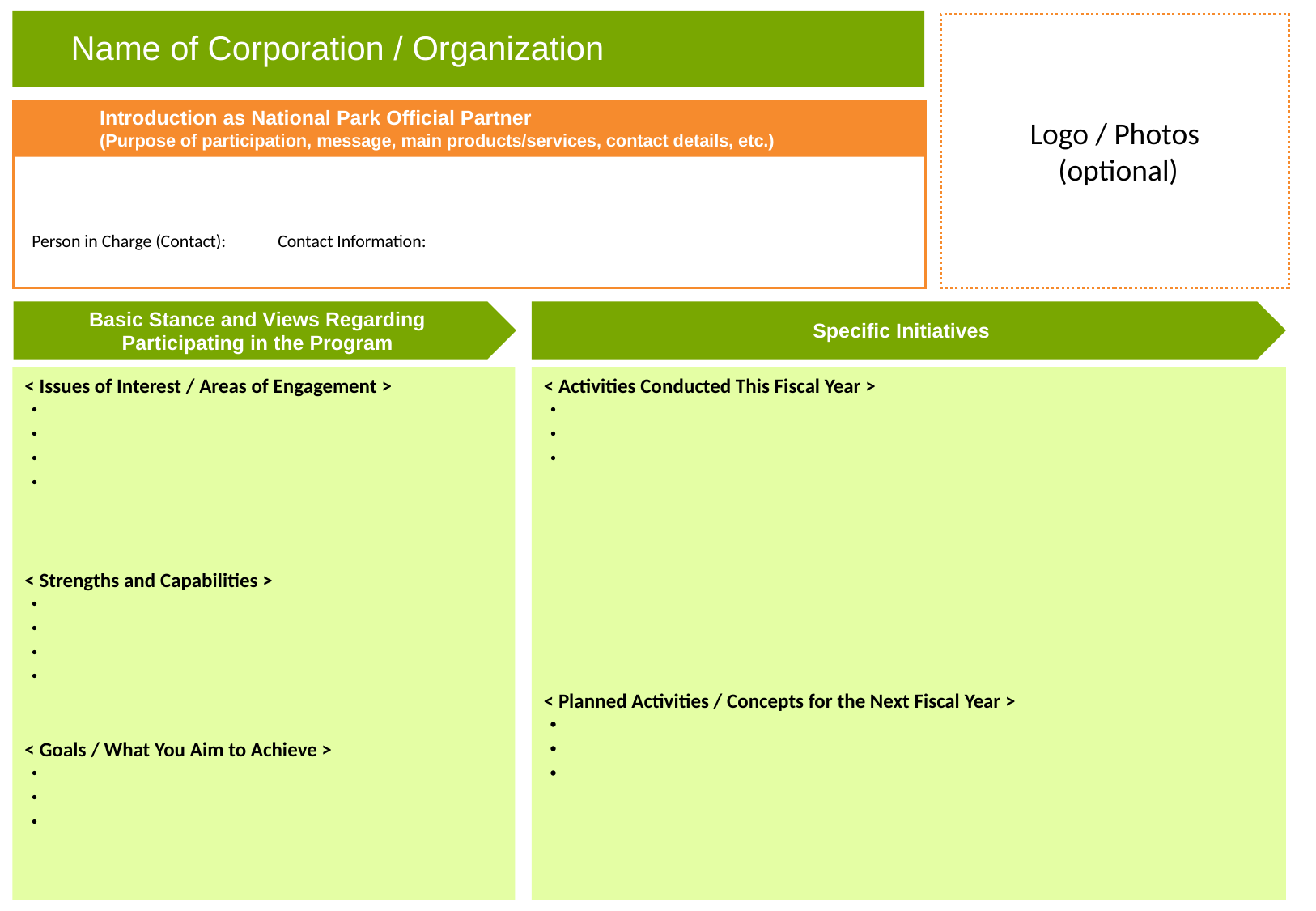

Logo / Photos
 (optional)
Name of Corporation / Organization
Introduction as National Park Official Partner
(Purpose of participation, message, main products/services, contact details, etc.)

Person in Charge (Contact): 　　 Contact Information:

Basic Stance and Views Regarding Participating in the Program
Specific Initiatives
< Issues of Interest / Areas of Engagement >
・
・
・
・

< Strengths and Capabilities >
・
・
・
・

< Goals / What You Aim to Achieve >
・
・
・

< Activities Conducted This Fiscal Year >
・
・
・

< Planned Activities / Concepts for the Next Fiscal Year >
・
・
・
【プロジェクト2. 　　　　　　　　　　　　　　　　　　　　　　　　　　　　】
①種別
②協業先
③プロジェクト内容

④課題、きっかけ／結果、効果